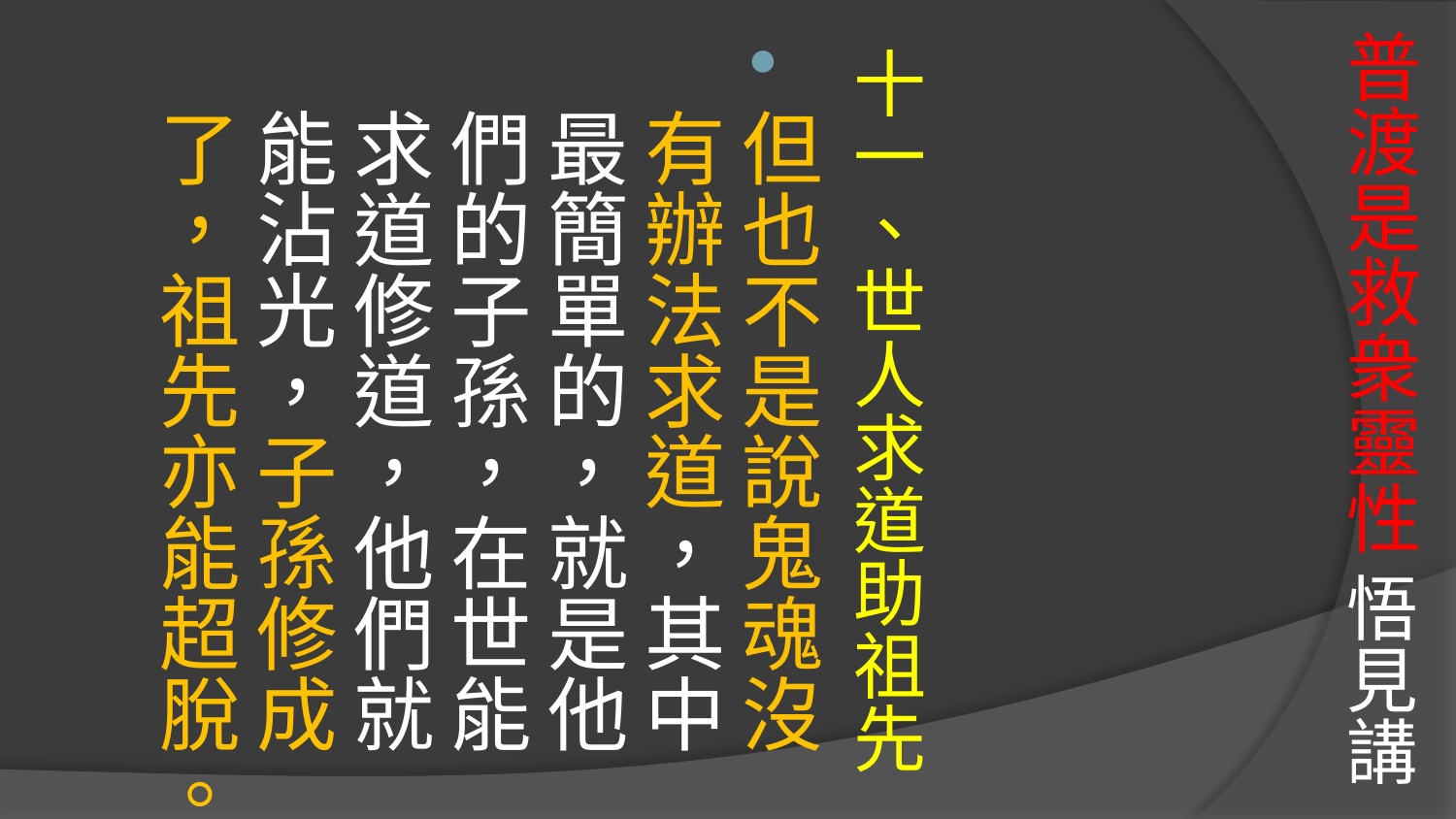

# 普渡是救衆靈性 悟見講
十一、世人求道助祖先
但也不是說鬼魂沒有辦法求道，其中最簡單的，就是他們的子孫，在世能求道修道，他們就能沾光，子孫修成了，祖先亦能超脫。